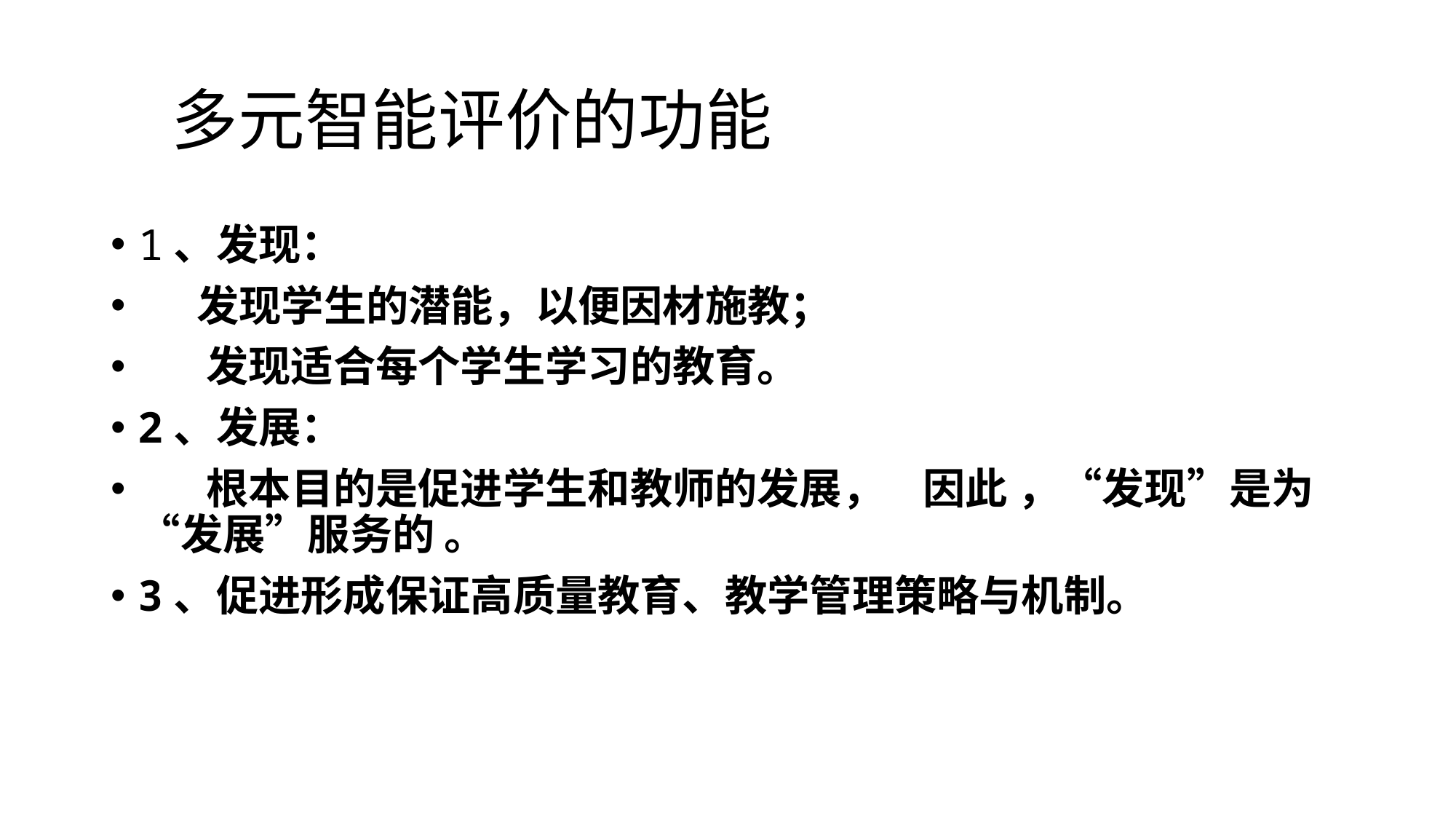

# 多元智能评价的功能
1、发现：
     发现学生的潜能，以便因材施教；
      发现适合每个学生学习的教育。
2、发展：
      根本目的是促进学生和教师的发展，    因此 ，“发现”是为“发展”服务的 。
3、促进形成保证高质量教育、教学管理策略与机制。